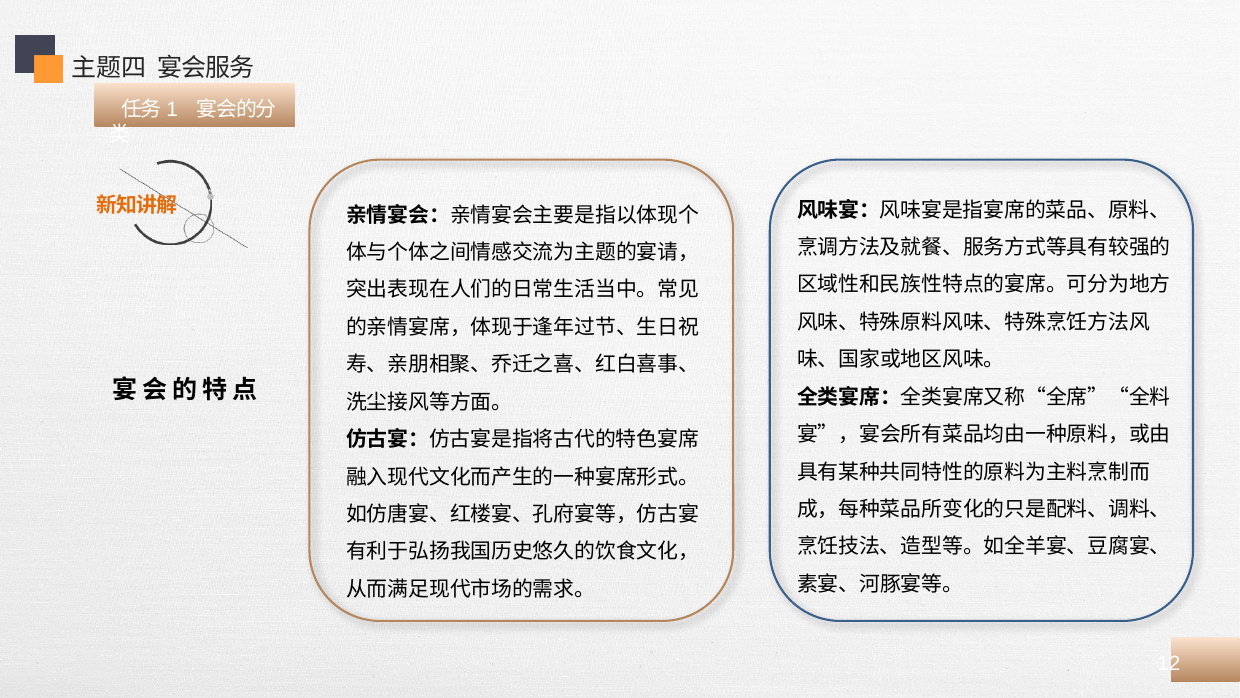

主题四  宴会服务

 任务1   宴会的分类

亲情宴会：亲情宴会主要是指以体现个体与个体之间情感交流为主题的宴请，突出表现在人们的日常生活当中。常见的亲情宴席，体现于逢年过节、生日祝寿、亲朋相聚、乔迁之喜、红白喜事、洗尘接风等方面。
仿古宴：仿古宴是指将古代的特色宴席融入现代文化而产生的一种宴席形式。如仿唐宴、红楼宴、孔府宴等，仿古宴有利于弘扬我国历史悠久的饮食文化，从而满足现代市场的需求。

风味宴：风味宴是指宴席的菜品、原料、烹调方法及就餐、服务方式等具有较强的区域性和民族性特点的宴席。可分为地方风味、特殊原料风味、特殊烹饪方法风味、国家或地区风味。
全类宴席：全类宴席又称“全席”“全料宴”，宴会所有菜品均由一种原料，或由具有某种共同特性的原料为主料烹制而成，每种菜品所变化的只是配料、调料、烹饪技法、造型等。如全羊宴、豆腐宴、素宴、河豚宴等。

宴会的特点